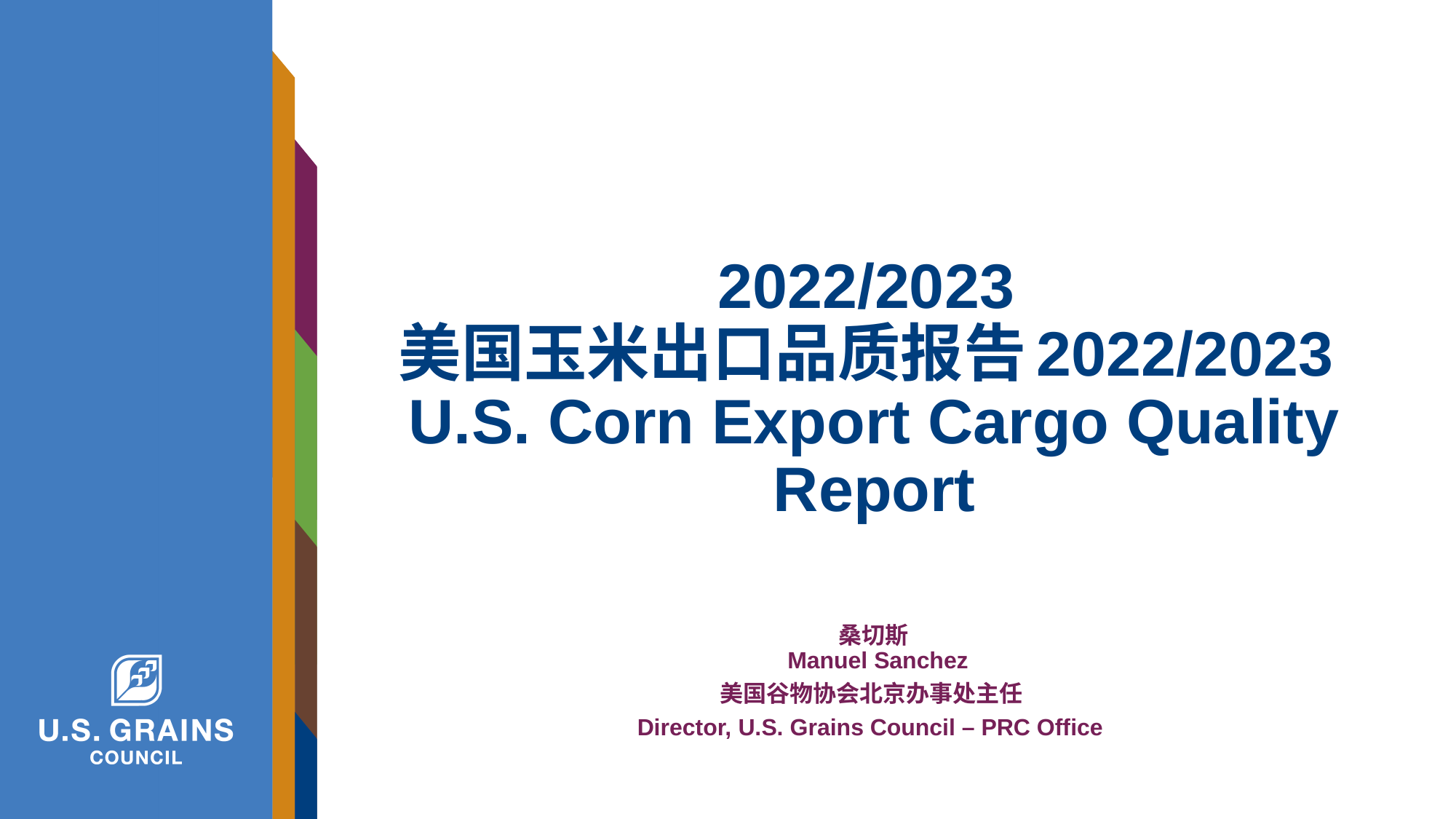

# 2022/2023 美国玉米出口品质报告2022/2023 U.S. Corn Export Cargo Quality Report

桑切斯
 Manuel Sanchez
美国谷物协会北京办事处主任
Director, U.S. Grains Council – PRC Office